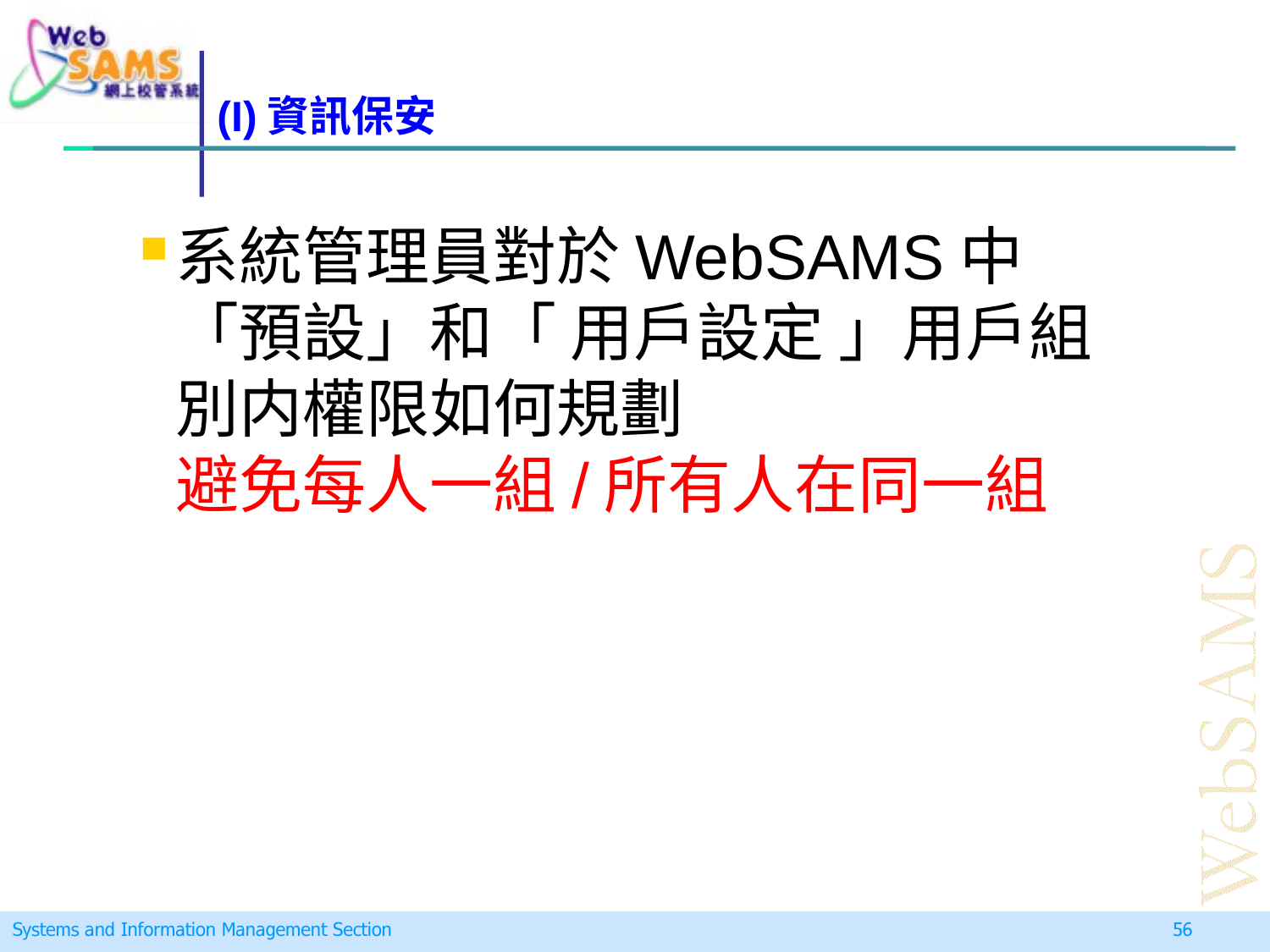

# (I)資訊保安
系統管理員對於WebSAMS中「預設」和「 用戶設定 」用戶組別内權限如何規劃
避免每人一組/所有人在同一組